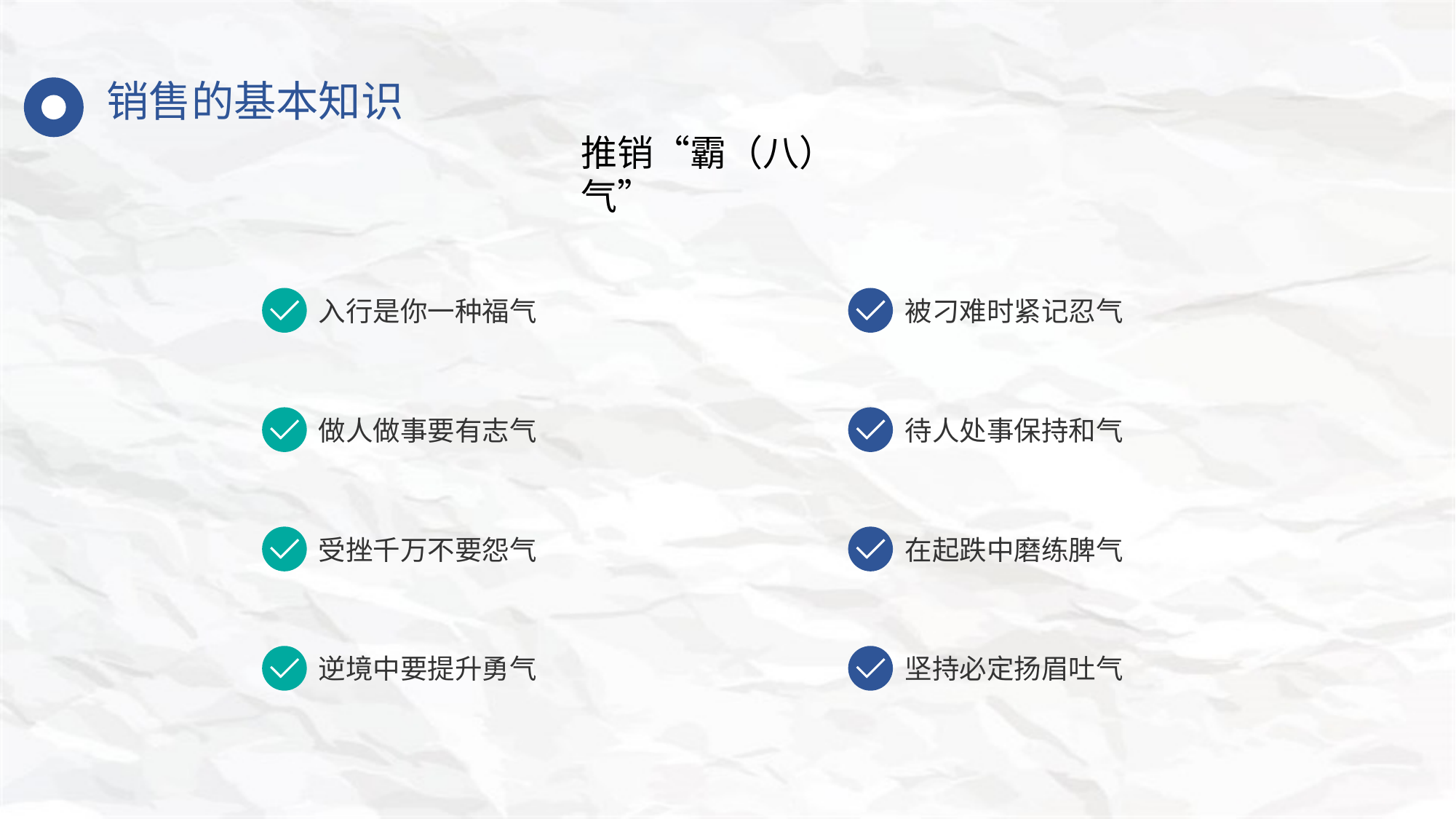

销售的基本知识

推销“霸（八）气”

入行是你一种福气

被刁难时紧记忍气

做人做事要有志气

待人处事保持和气

受挫千万不要怨气

在起跌中磨练脾气

逆境中要提升勇气

坚持必定扬眉吐气